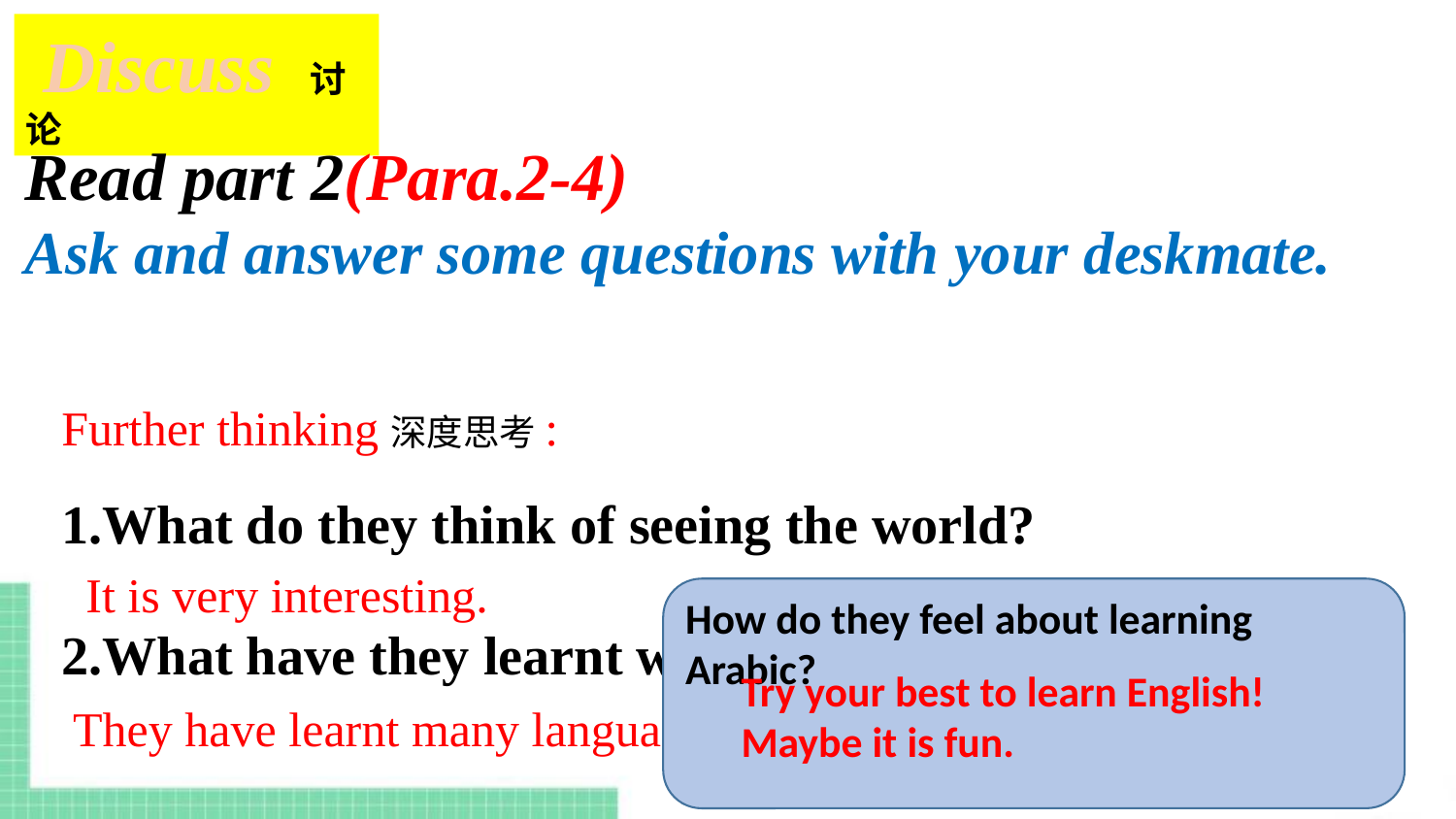

Discuss 讨论
Read part 2(Para.2-4)
Ask and answer some questions with your deskmate.
Further thinking深度思考:

1.What do they think of seeing the world?

2.What have they learnt when they are travelling?
It is very interesting.
How do they feel about learning Arabic?

Try your best to learn English!
Maybe it is fun.

They have learnt many languages.